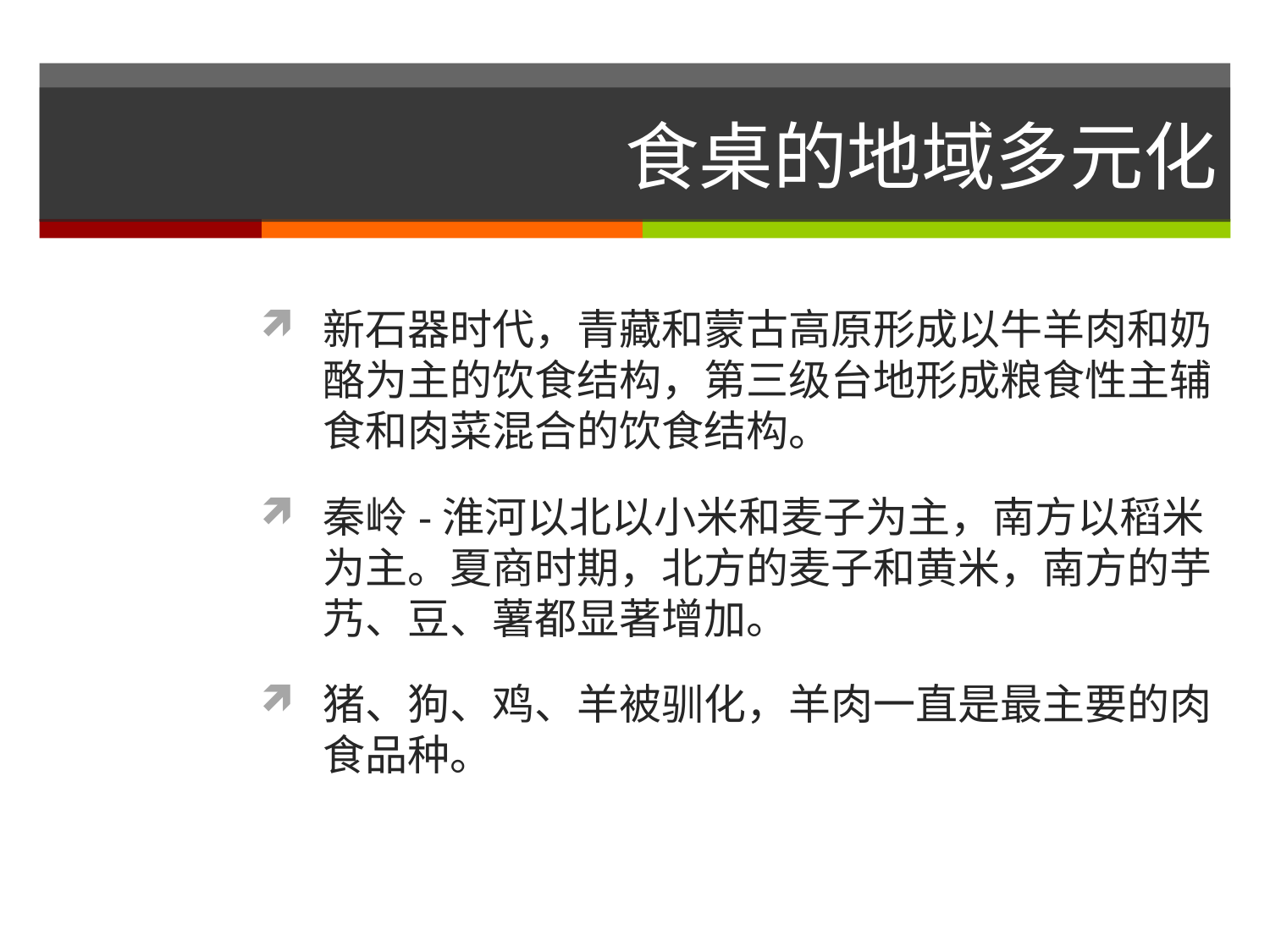

# 食桌的地域多元化
新石器时代，青藏和蒙古高原形成以牛羊肉和奶酪为主的饮食结构，第三级台地形成粮食性主辅食和肉菜混合的饮食结构。
秦岭-淮河以北以小米和麦子为主，南方以稻米为主。夏商时期，北方的麦子和黄米，南方的芋艿、豆、薯都显著增加。
猪、狗、鸡、羊被驯化，羊肉一直是最主要的肉食品种。